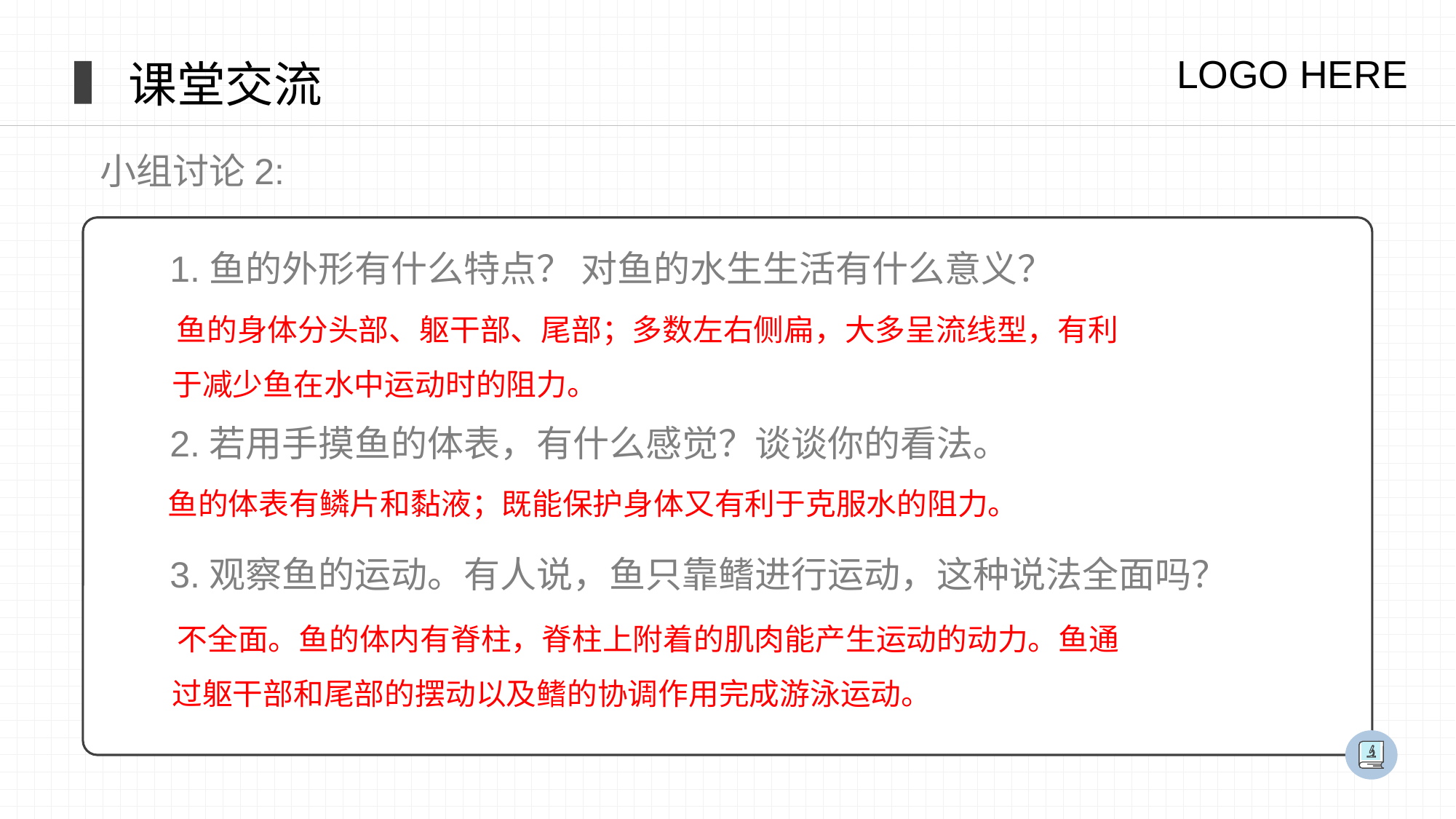

课堂交流
小组讨论2:

       1.鱼的外形有什么特点？ 对鱼的水生生活有什么意义？

       2.若用手摸鱼的体表，有什么感觉？谈谈你的看法。

       3.观察鱼的运动。有人说，鱼只靠鳍进行运动，这种说法全面吗？

     鱼的身体分头部、躯干部、尾部；多数左右侧扁，大多呈流线型，有利于减少鱼在水中运动时的阻力。
鱼的体表有鳞片和黏液；既能保护身体又有利于克服水的阻力。
      不全面。鱼的体内有脊柱，脊柱上附着的肌肉能产生运动的动力。鱼通过躯干部和尾部的摆动以及鳍的协调作用完成游泳运动。